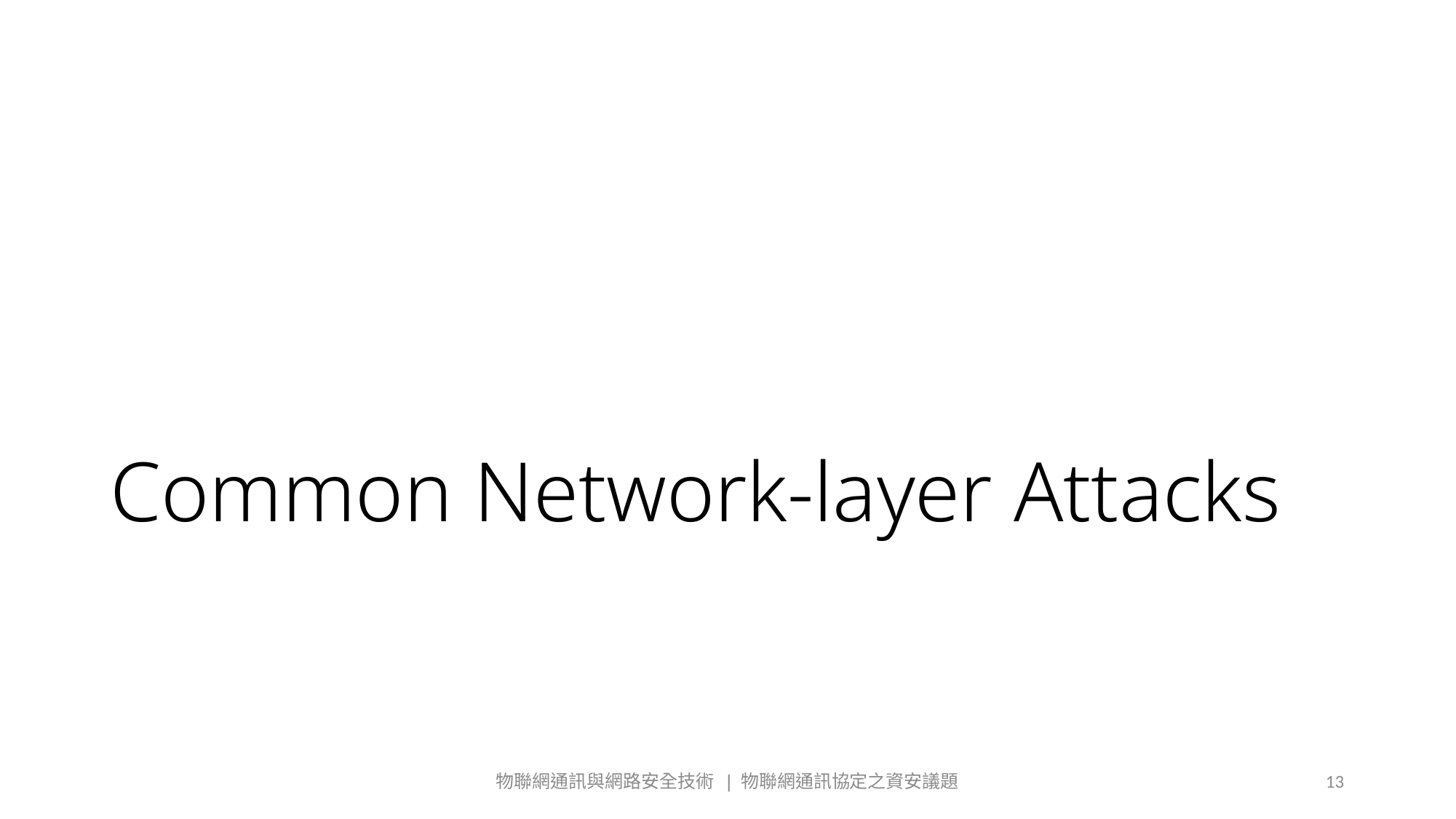

# Common Network-layer Attacks

物聯網通訊與網路安全技術  | 物聯網通訊協定之資安議題
13